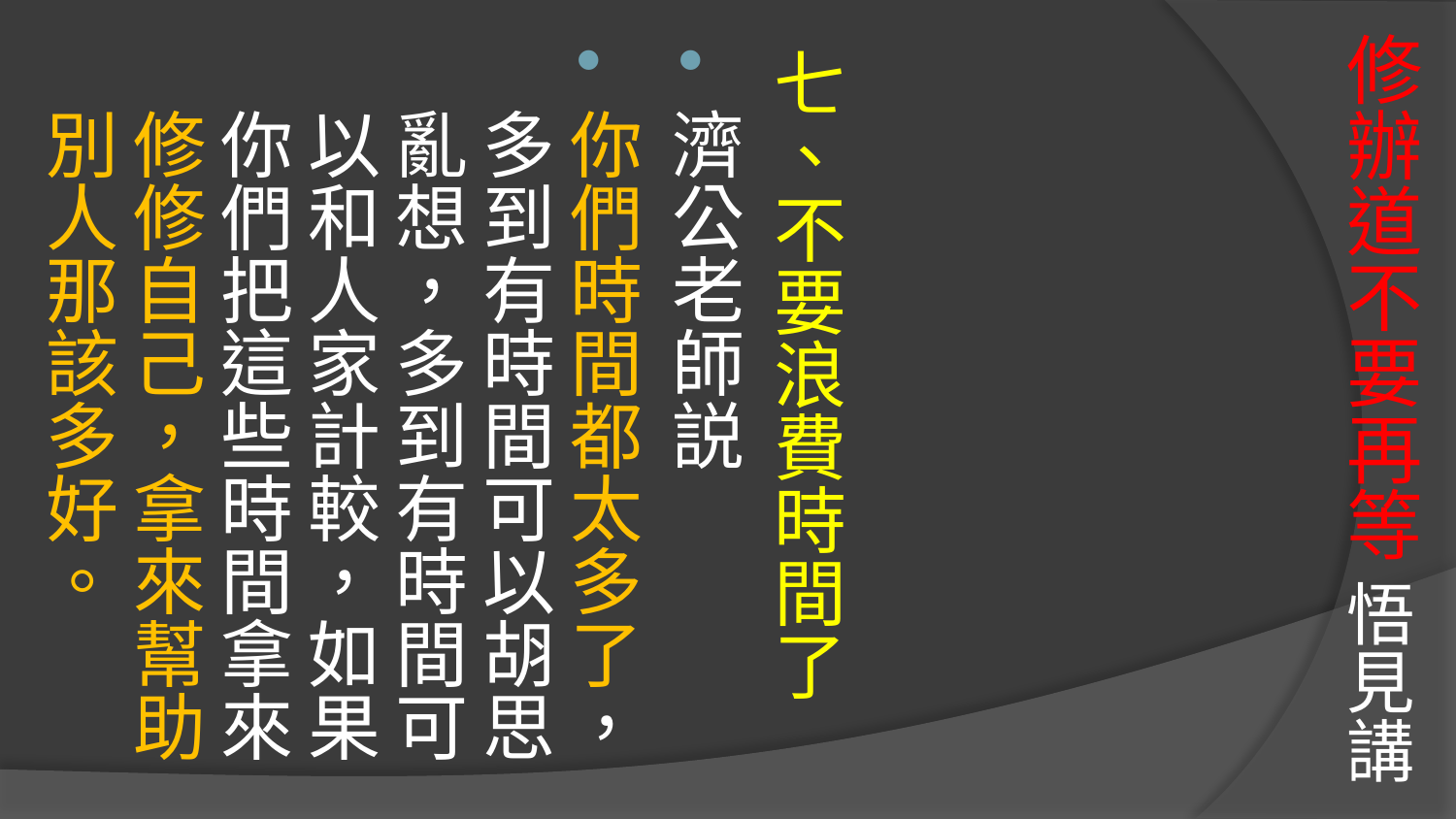

# 修辦道不要再等 悟見講
七、不要浪費時間了
濟公老師説
你們時間都太多了，多到有時間可以胡思亂想，多到有時間可以和人家計較，如果你們把這些時間拿來修修自己，拿來幫助別人那該多好。